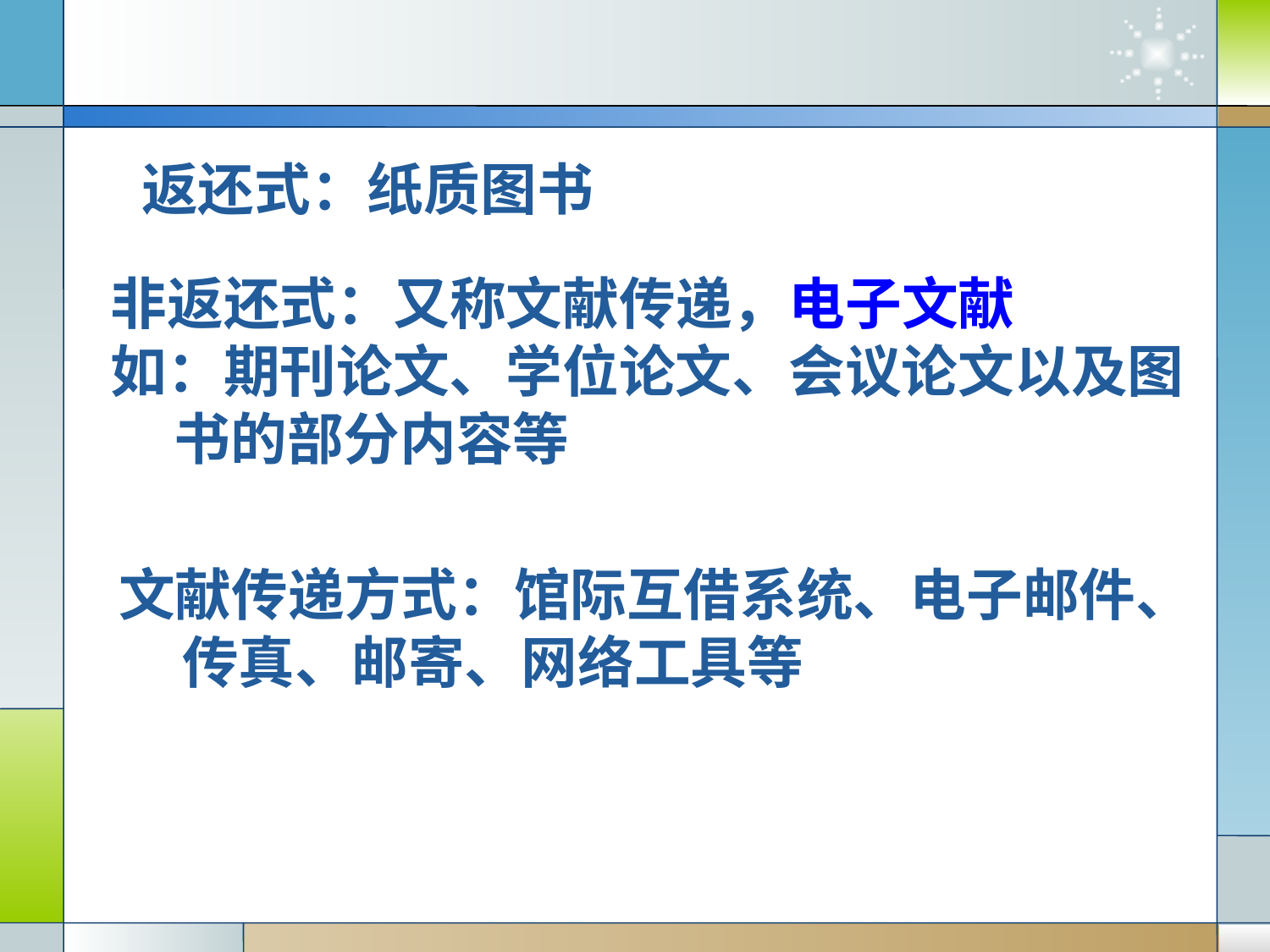

返还式：纸质图书
非返还式：又称文献传递，电子文献
如：期刊论文、学位论文、会议论文以及图书的部分内容等
文献传递方式：馆际互借系统、电子邮件、传真、邮寄、网络工具等